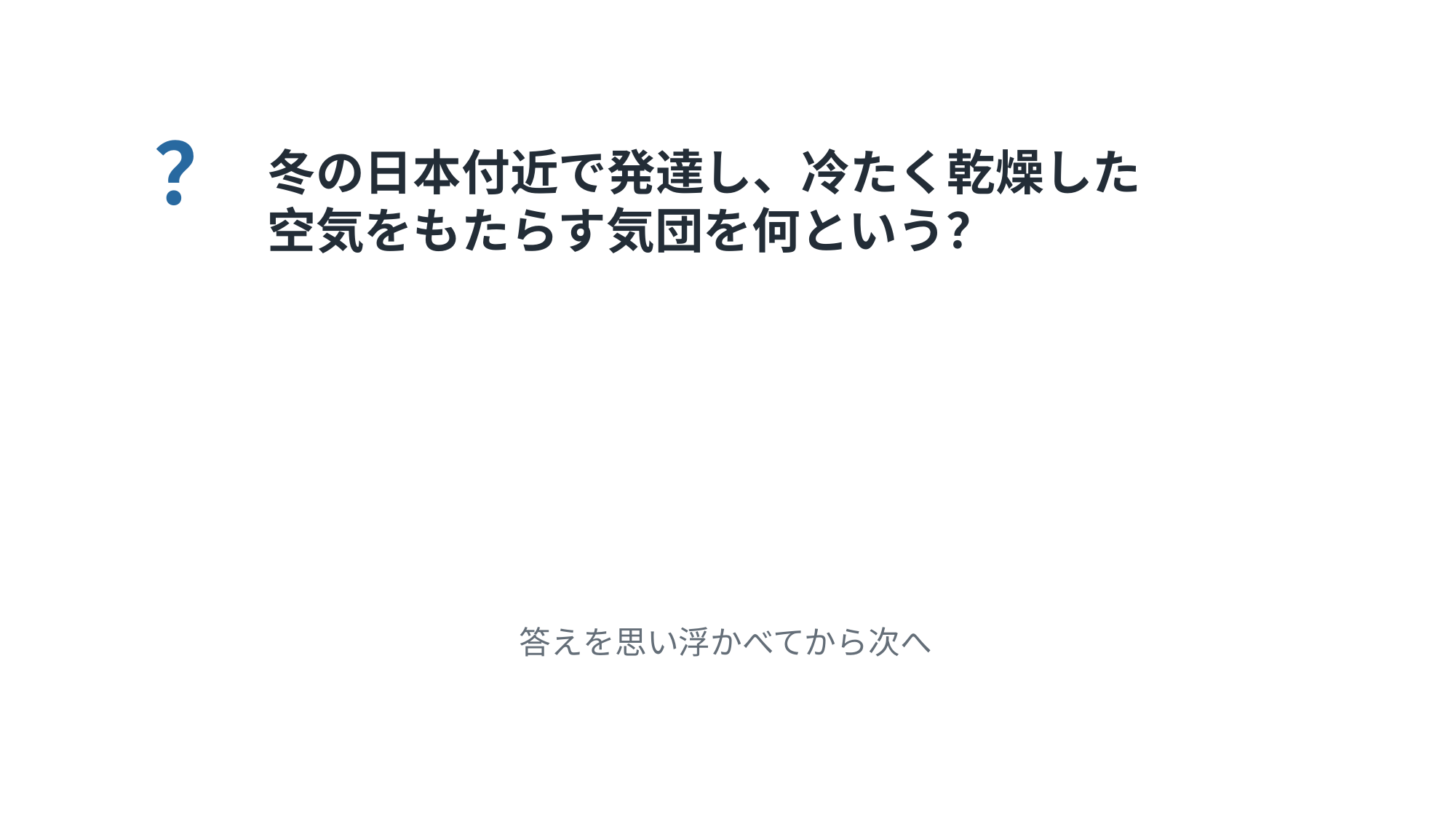

第1問　問題
？
冬の日本付近で発達し、冷たく乾燥した
空気をもたらす気団を何という？
答えを思い浮かべてから次へ